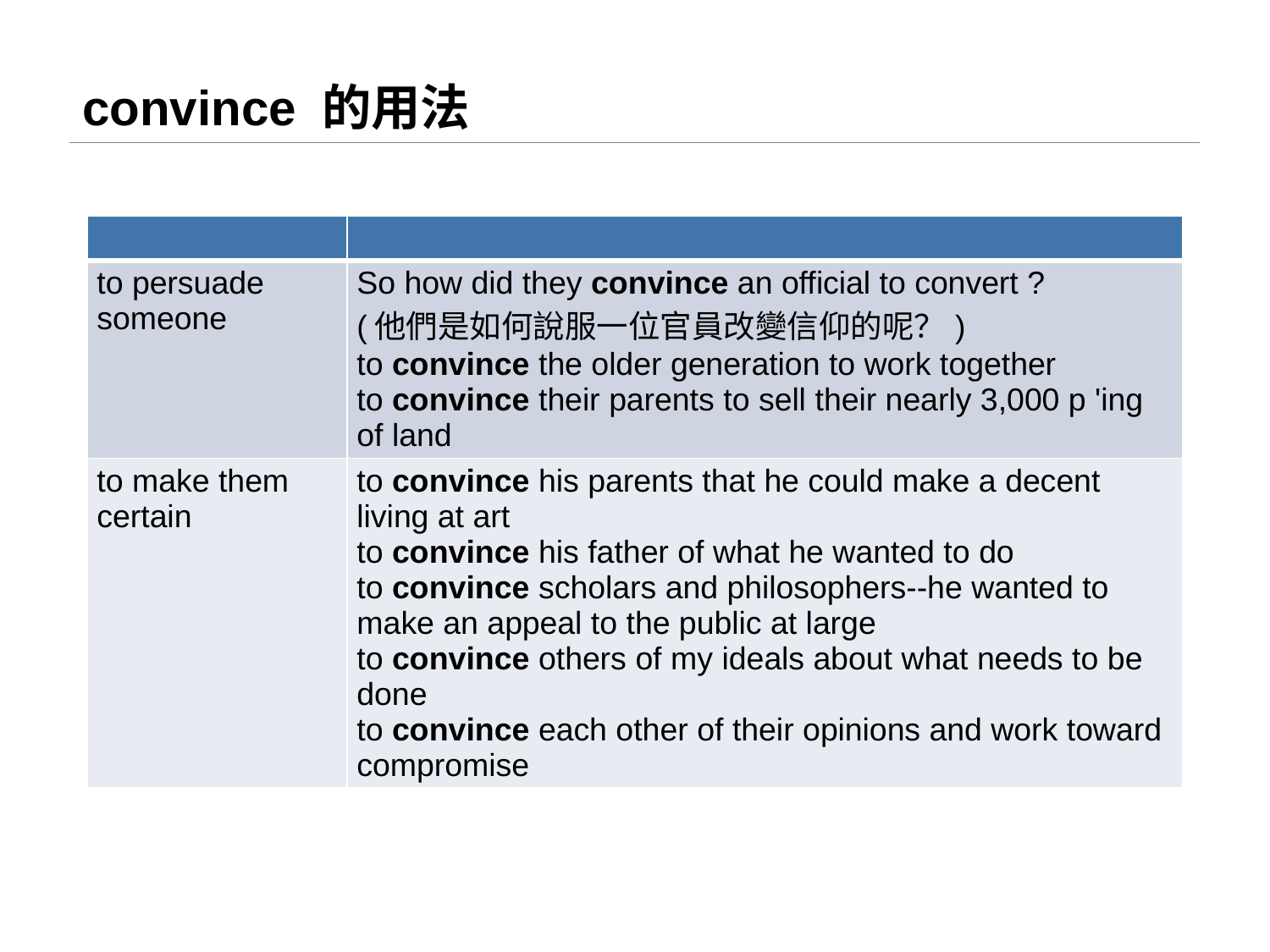

# convince 的用法
|  |  |
| --- | --- |
| to persuade someone | So how did they convince an official to convert ? (他們是如何說服一位官員改變信仰的呢？) to convince the older generation to work together to convince their parents to sell their nearly 3,000 p 'ing of land |
| to make them certain | to convince his parents that he could make a decent living at art to convince his father of what he wanted to do to convince scholars and philosophers--he wanted to make an appeal to the public at large  to convince others of my ideals about what needs to be done to convince each other of their opinions and work toward compromise |